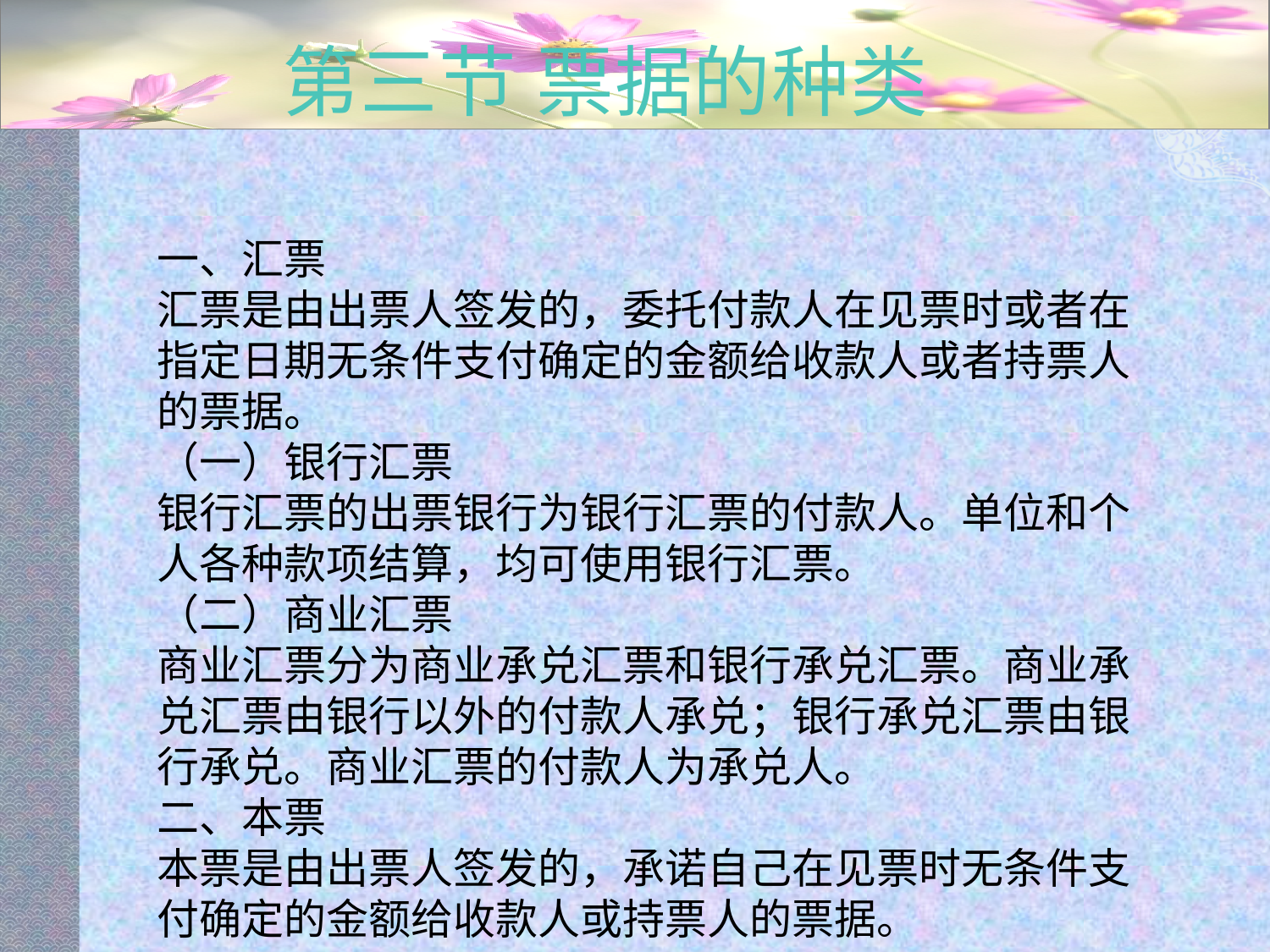

# 第三节 票据的种类
一、汇票
汇票是由出票人签发的，委托付款人在见票时或者在指定日期无条件支付确定的金额给收款人或者持票人的票据。
（一）银行汇票
银行汇票的出票银行为银行汇票的付款人。单位和个人各种款项结算，均可使用银行汇票。
（二）商业汇票
商业汇票分为商业承兑汇票和银行承兑汇票。商业承兑汇票由银行以外的付款人承兑；银行承兑汇票由银行承兑。商业汇票的付款人为承兑人。
二、本票
本票是由出票人签发的，承诺自己在见票时无条件支付确定的金额给收款人或持票人的票据。